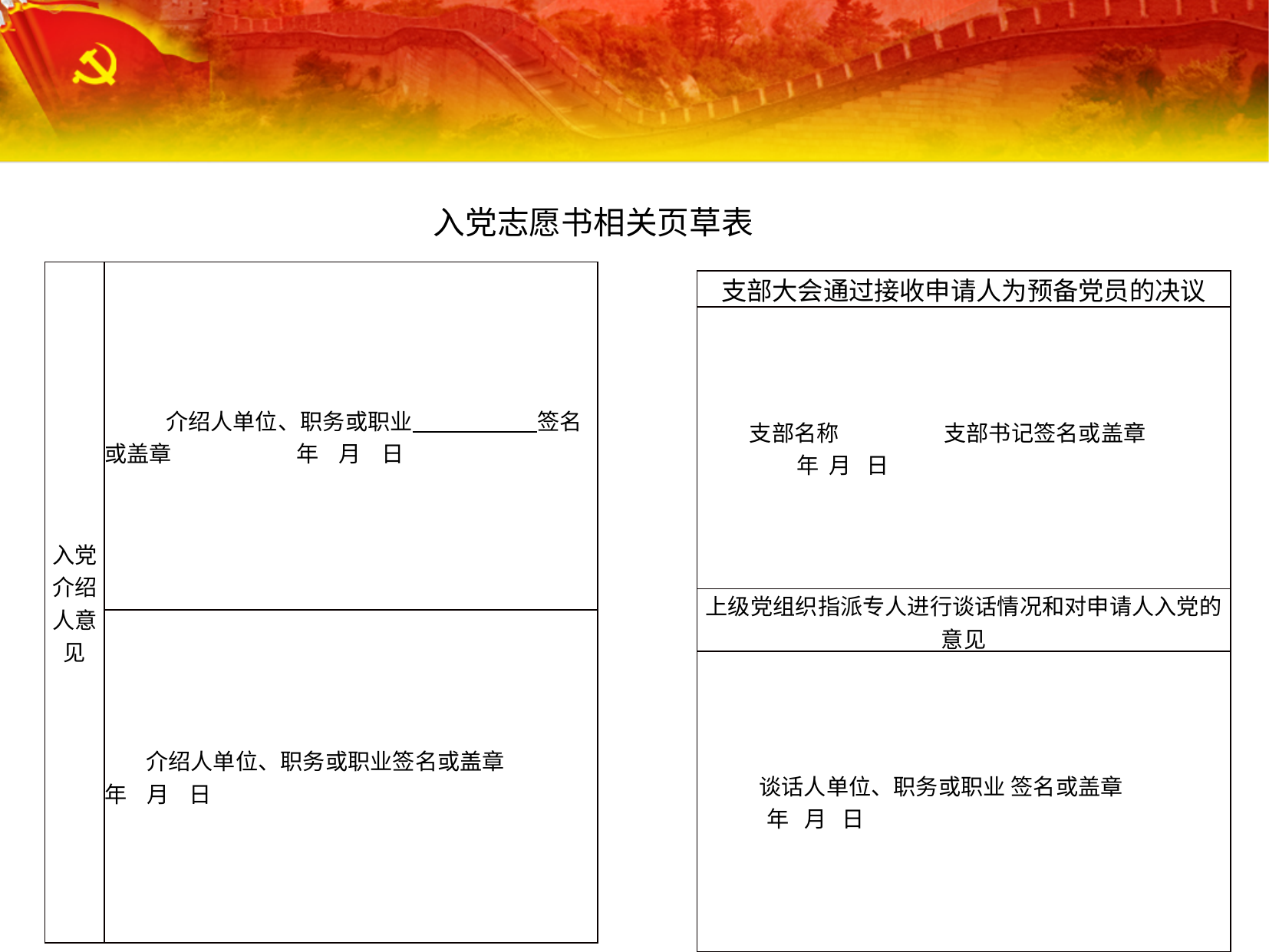

入党志愿书相关页草表
| 入党介绍人意见 | 介绍人单位、职务或职业 签名或盖章 年 月 日 |
| --- | --- |
|  | 介绍人单位、职务或职业签名或盖章 年 月 日 |
| 支部大会通过接收申请人为预备党员的决议 |
| --- |
| 支部名称 支部书记签名或盖章 年 月 日 |
| 上级党组织指派专人进行谈话情况和对申请人入党的意见 |
| 谈话人单位、职务或职业 签名或盖章 年 月 日 |